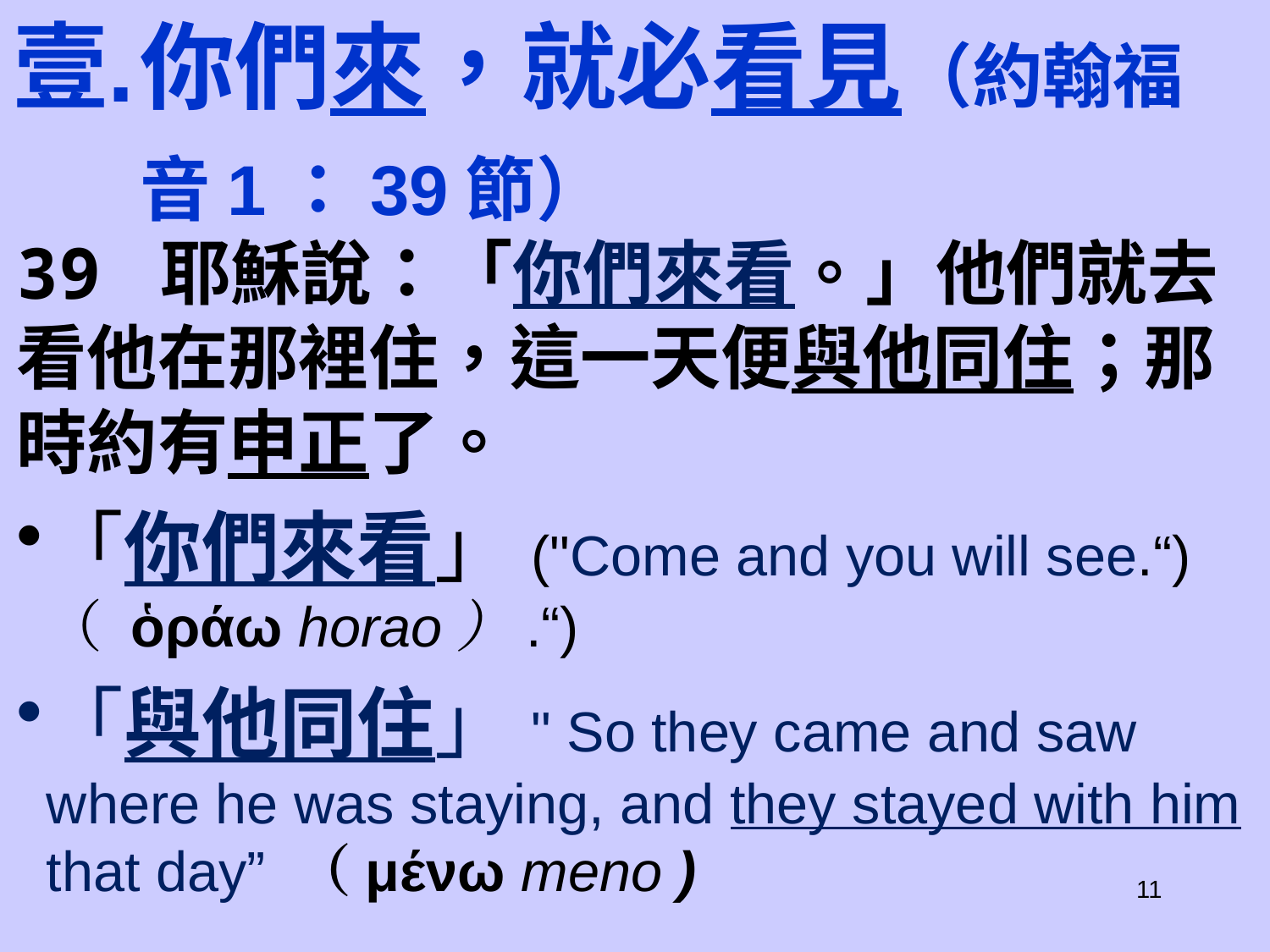

你們來，就必看見（約翰福音1：39節）

39 耶穌說：「你們來看。」他們就去看他在那裡住，這一天便與他同住；那時約有申正了。
「你們來看」("Come and you will see.“) （ ὁράω horao）.“)
「與他同住」" So they came and saw where he was staying, and they stayed with him that day” （μένω meno )
11